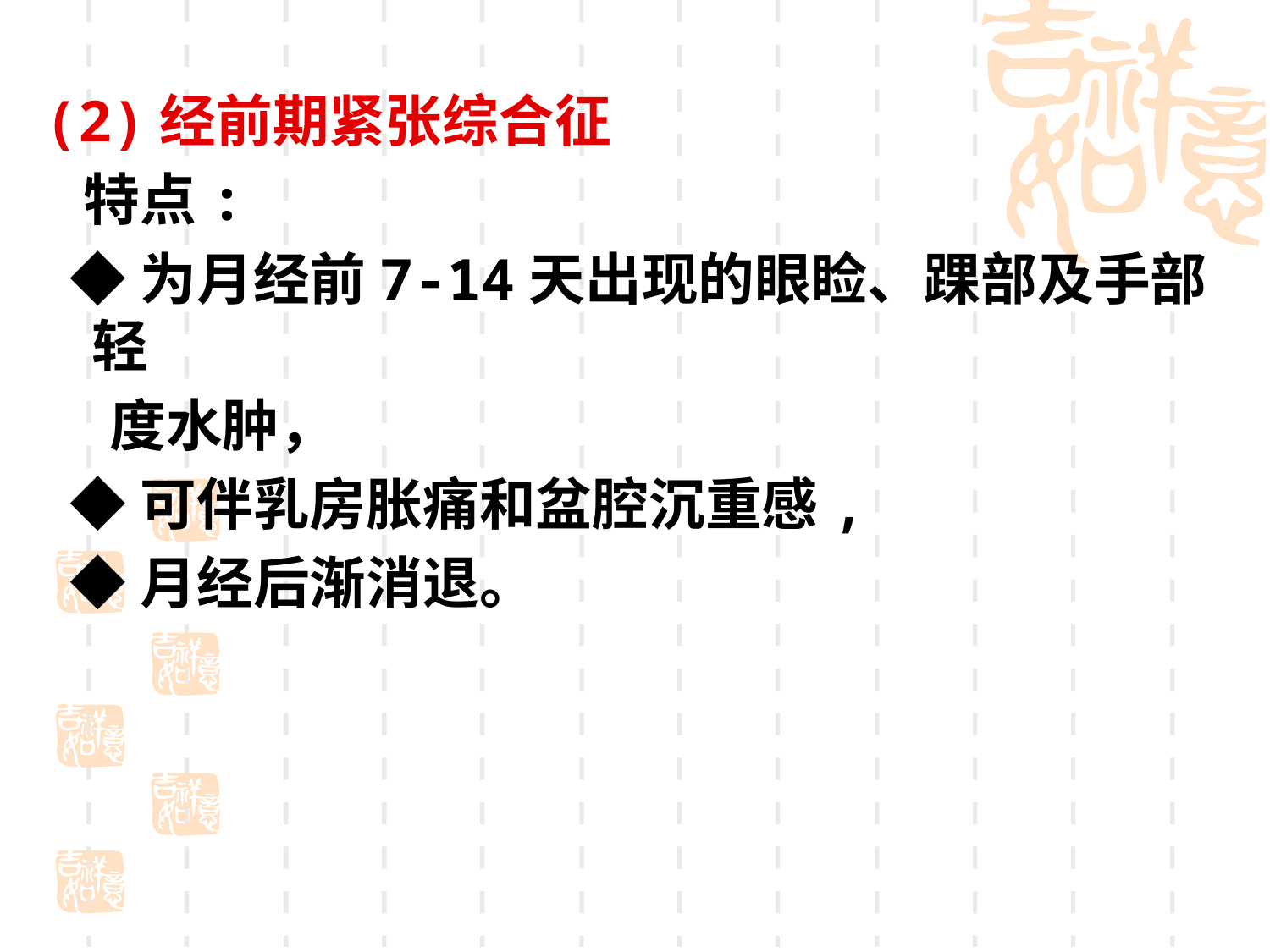

(2)经前期紧张综合征
  特点:
  ◆为月经前7-14天出现的眼睑、踝部及手部轻
    度水肿，
  ◆可伴乳房胀痛和盆腔沉重感,
  ◆月经后渐消退。

#